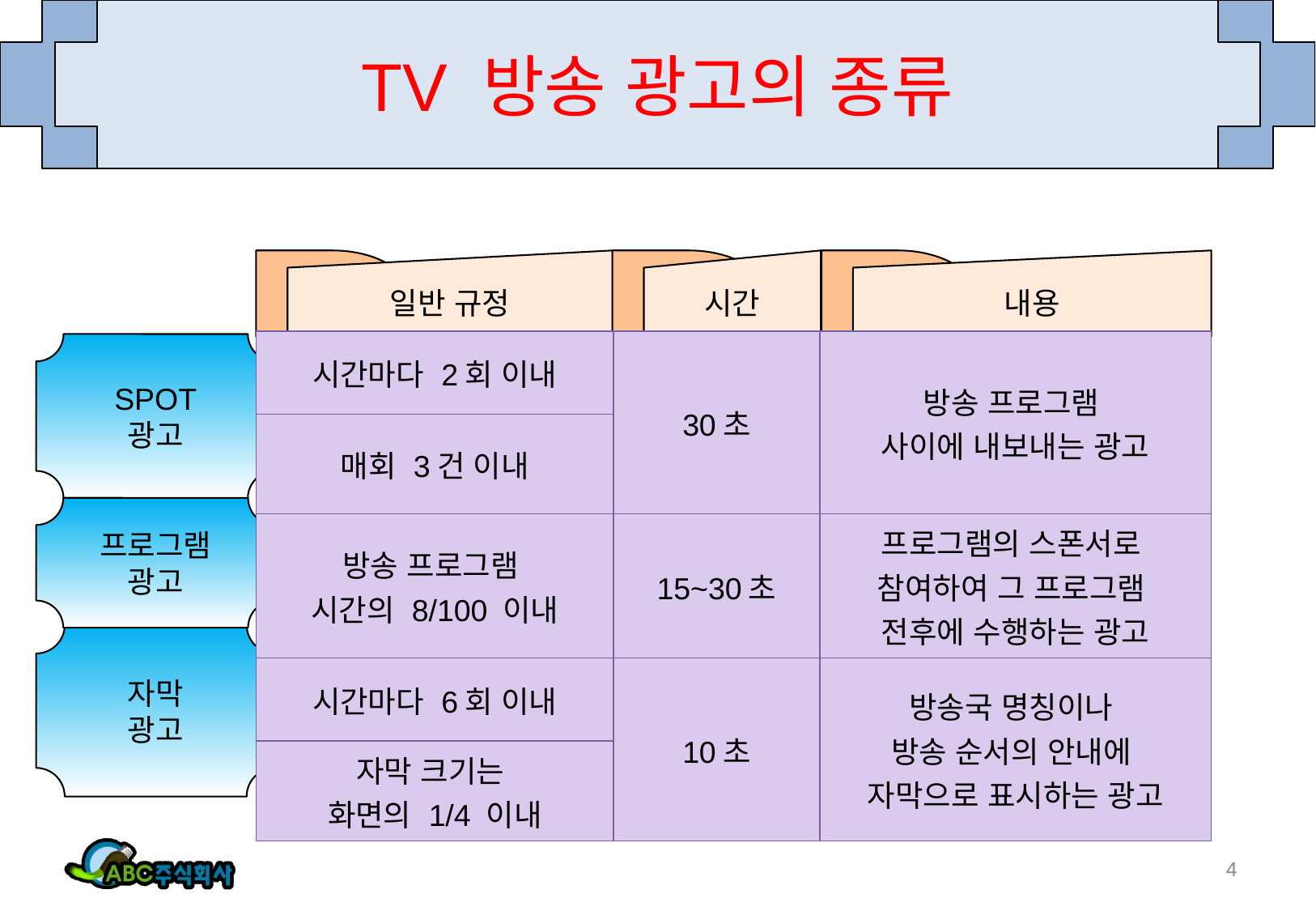

# TV 방송 광고의 종류

일반 규정

시간

내용
| 시간마다 2회 이내 | 30초 | 방송 프로그램 사이에 내보내는 광고 |
| --- | --- | --- |
| 매회 3건 이내 |  |  |
| 방송 프로그램 시간의 8/100 이내 | 15~30초 | 프로그램의 스폰서로 참여하여 그 프로그램 전후에 수행하는 광고 |
| 시간마다 6회 이내 | 10초 | 방송국 명칭이나 방송 순서의 안내에 자막으로 표시하는 광고 |
| 자막 크기는 화면의 1/4 이내 |  |  |
SPOT
광고
프로그램
광고
자막
광고
4